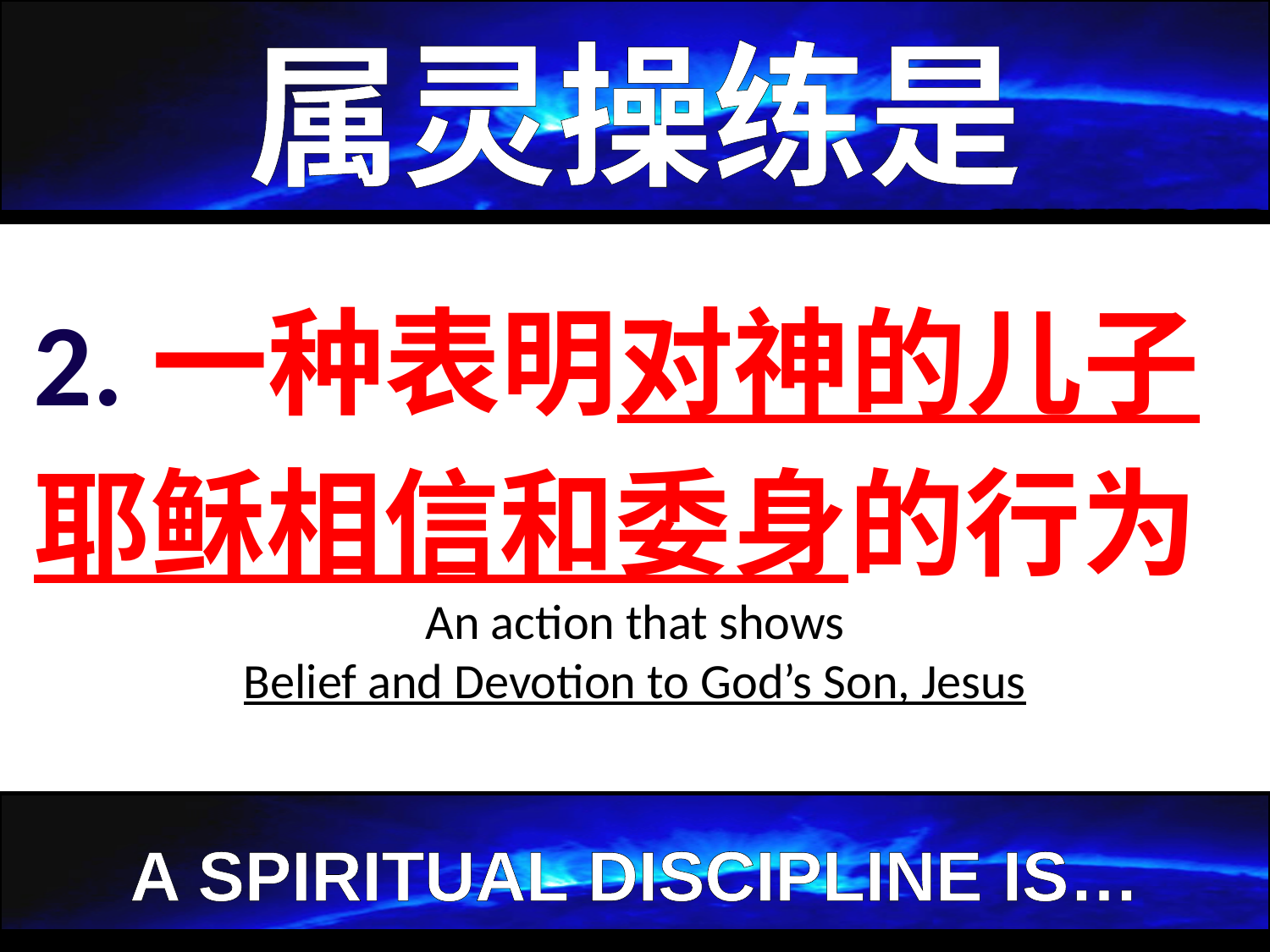

属灵操练是

2.一种表明对神的儿子耶稣相信和委身的行为
 An action that shows
Belief and Devotion to God’s Son, Jesus
A SPIRITUAL DISCIPLINE IS…